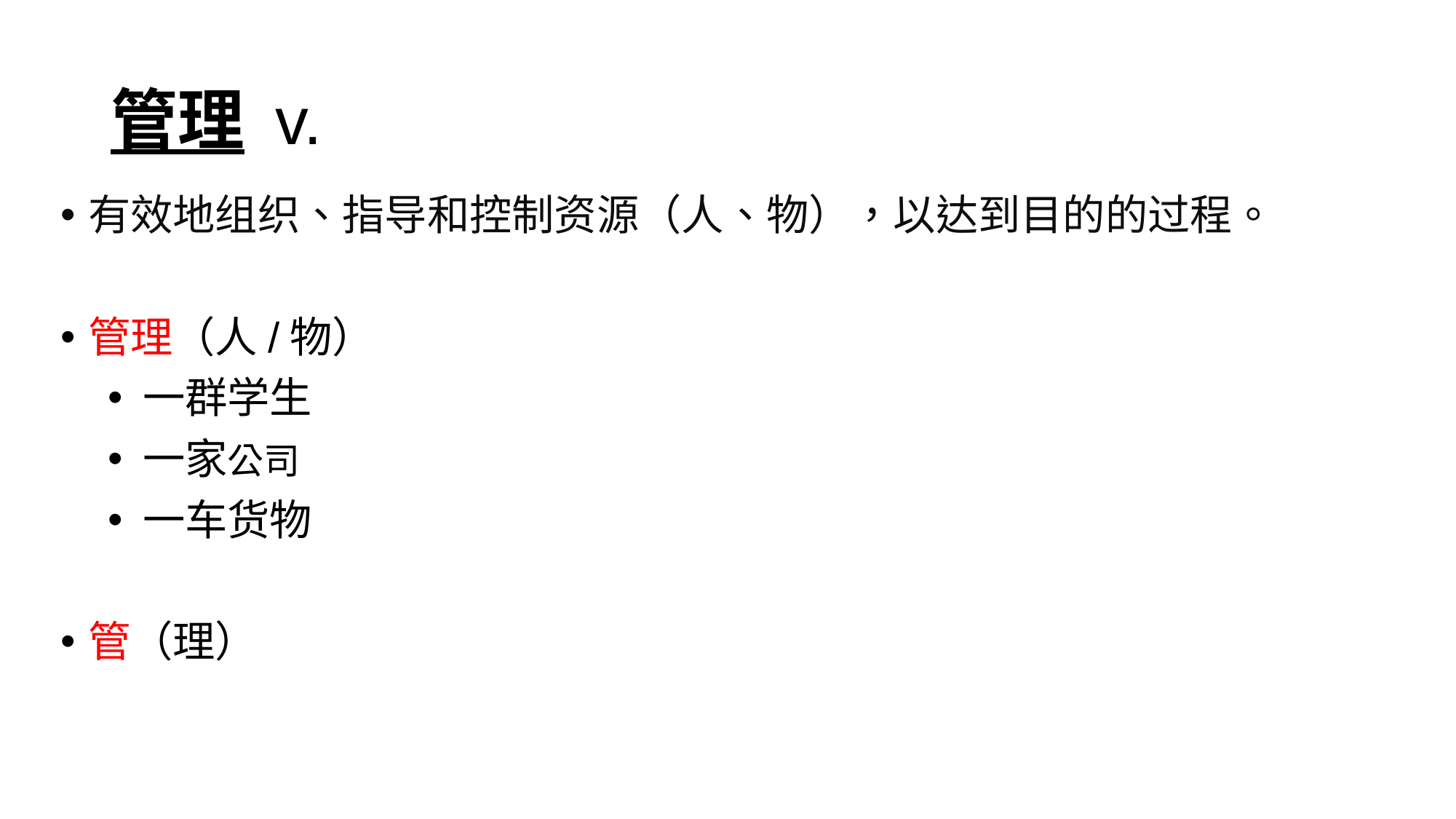

# 管理 v.
有效地组织、指导和控制资源（人、物），以达到目的的过程。

管理（人/物）
一群学生
一家公司
一车货物

管（理）